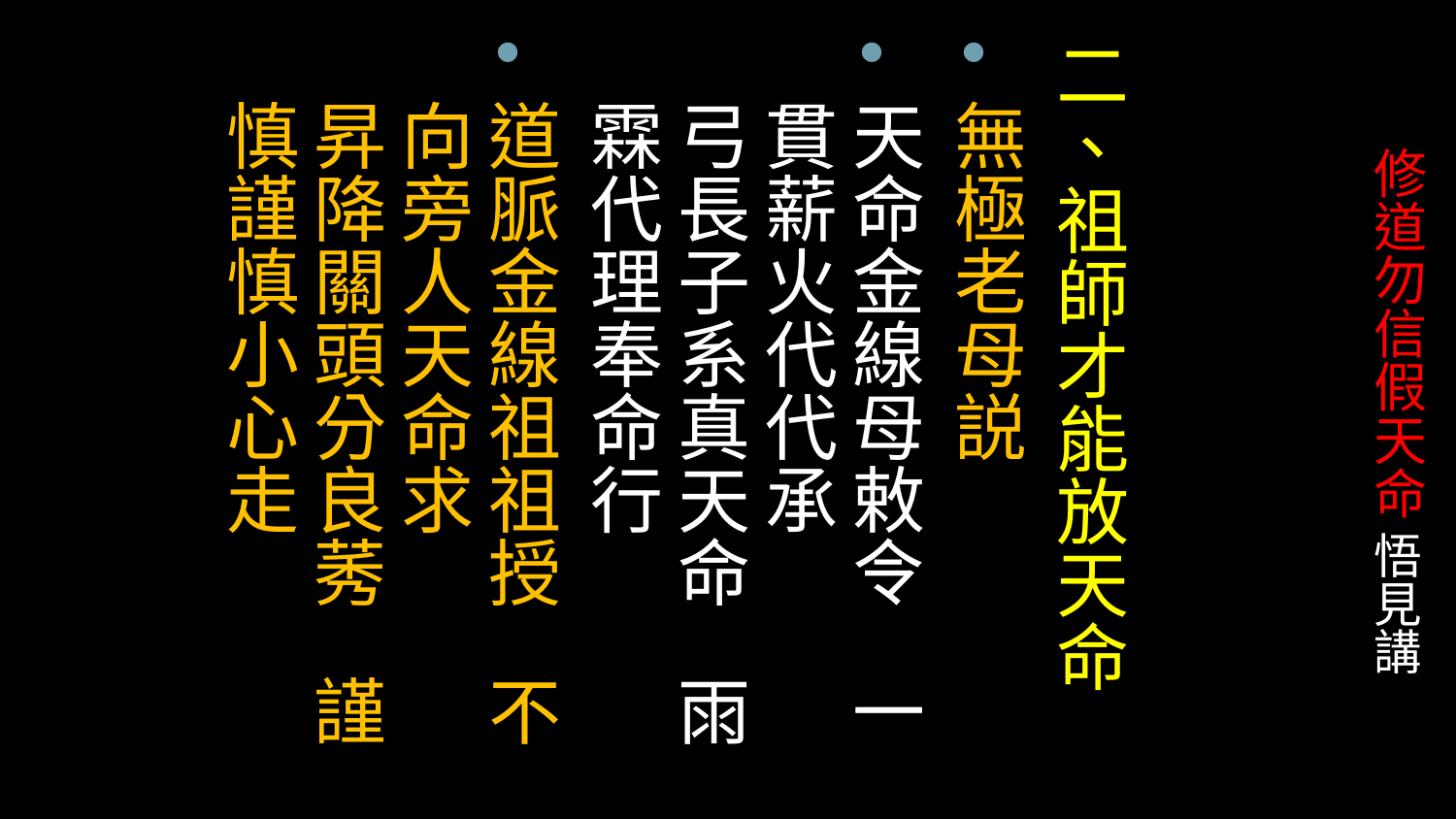

二、祖師才能放天命
無極老母説
天命金線母敕令    一貫薪火代代承
弓長子系真天命    雨霖代理奉命行
道脈金線祖祖授    不向旁人天命求
昇降關頭分良莠    謹慎謹慎小心走

# 修道勿信假天命 悟見講